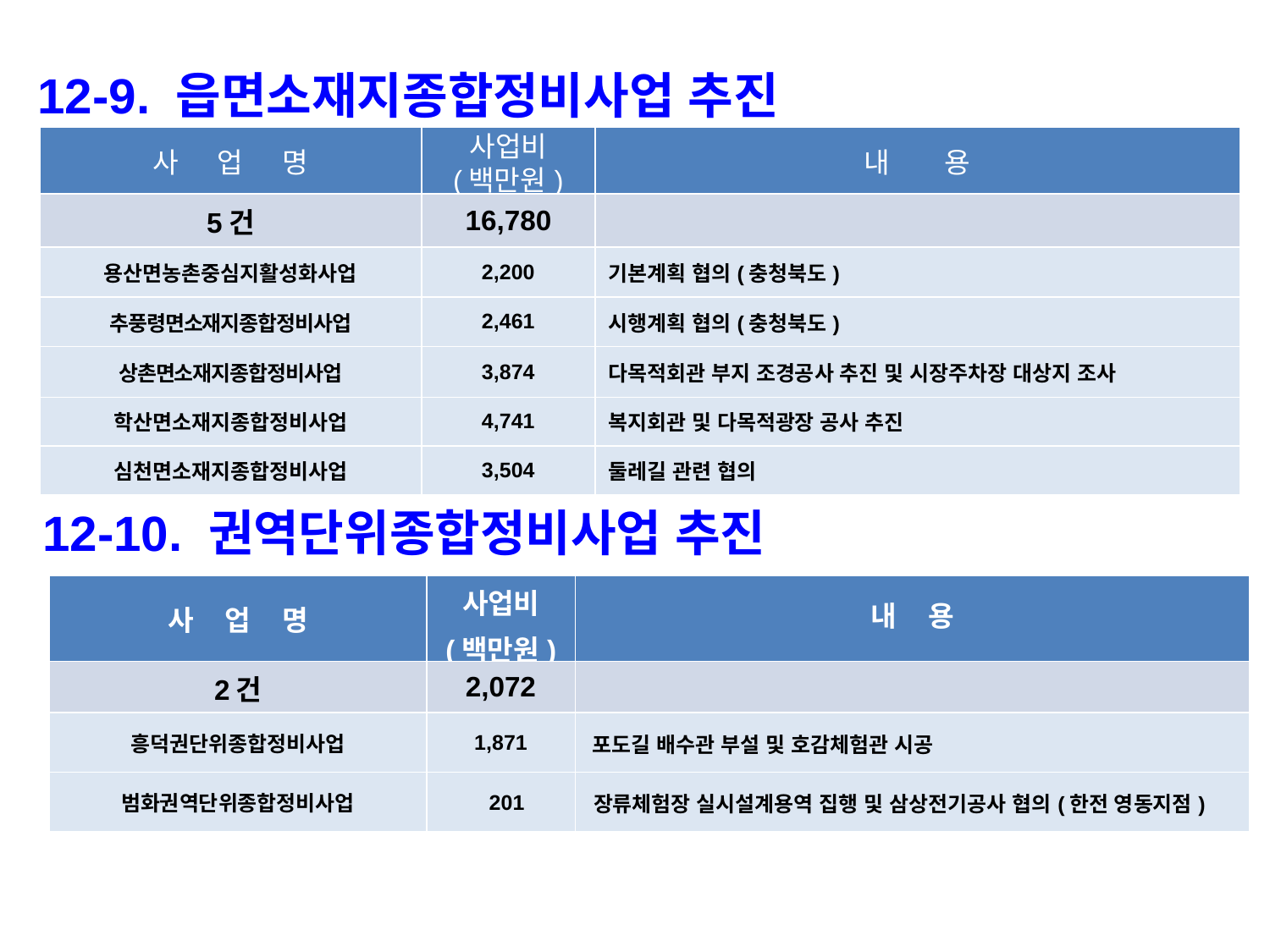

12-9. 읍면소재지종합정비사업 추진

| 사 업 명 | 사업비 (백만원) | 내 용 |
| --- | --- | --- |
| 5건 | 16,780 |  |
| 용산면농촌중심지활성화사업 | 2,200 | 기본계획 협의(충청북도) |
| 추풍령면소재지종합정비사업 | 2,461 | 시행계획 협의(충청북도) |
| 상촌면소재지종합정비사업 | 3,874 | 다목적회관 부지 조경공사 추진 및 시장주차장 대상지 조사 |
| 학산면소재지종합정비사업 | 4,741 | 복지회관 및 다목적광장 공사 추진 |
| 심천면소재지종합정비사업 | 3,504 | 둘레길 관련 협의 |
12-10. 권역단위종합정비사업 추진

| 사 업 명 | 사업비 (백만원) | 내 용 |
| --- | --- | --- |
| 2건 | 2,072 |  |
| 흥덕권단위종합정비사업 | 1,871 | 포도길 배수관 부설 및 호감체험관 시공 |
| 범화권역단위종합정비사업 | 201 | 장류체험장 실시설계용역 집행 및 삼상전기공사 협의(한전 영동지점) |